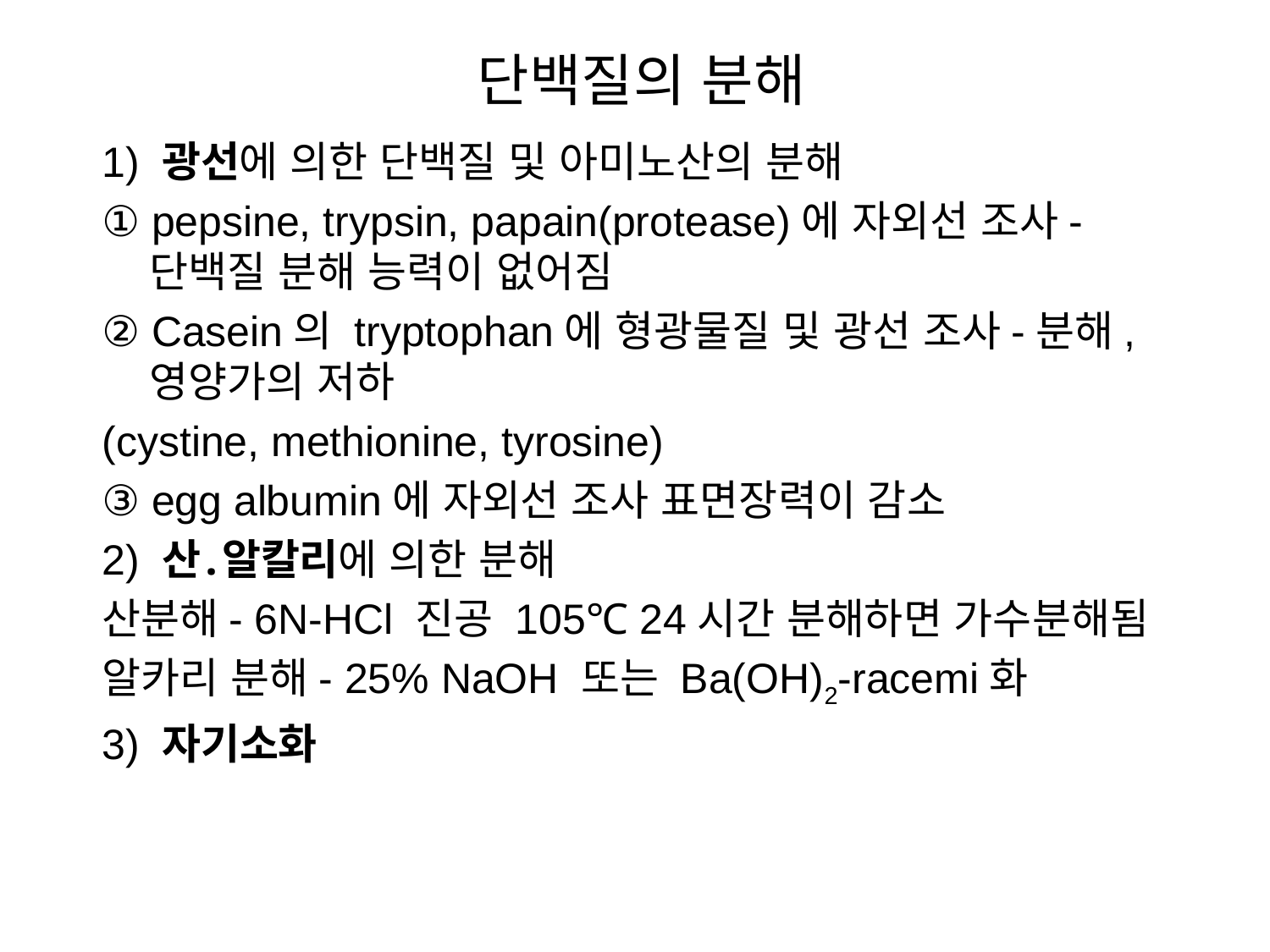

# 단백질의 분해
1) 광선에 의한 단백질 및 아미노산의 분해
① pepsine, trypsin, papain(protease)에 자외선 조사- 단백질 분해 능력이 없어짐
② Casein의 tryptophan에 형광물질 및 광선 조사-분해, 영양가의 저하
(cystine, methionine, tyrosine)
③ egg albumin에 자외선 조사 표면장력이 감소
2) 산․알칼리에 의한 분해
산분해- 6N-HCl 진공 105℃ 24시간 분해하면 가수분해됨
알카리 분해- 25% NaOH 또는 Ba(OH)2-racemi화
3) 자기소화